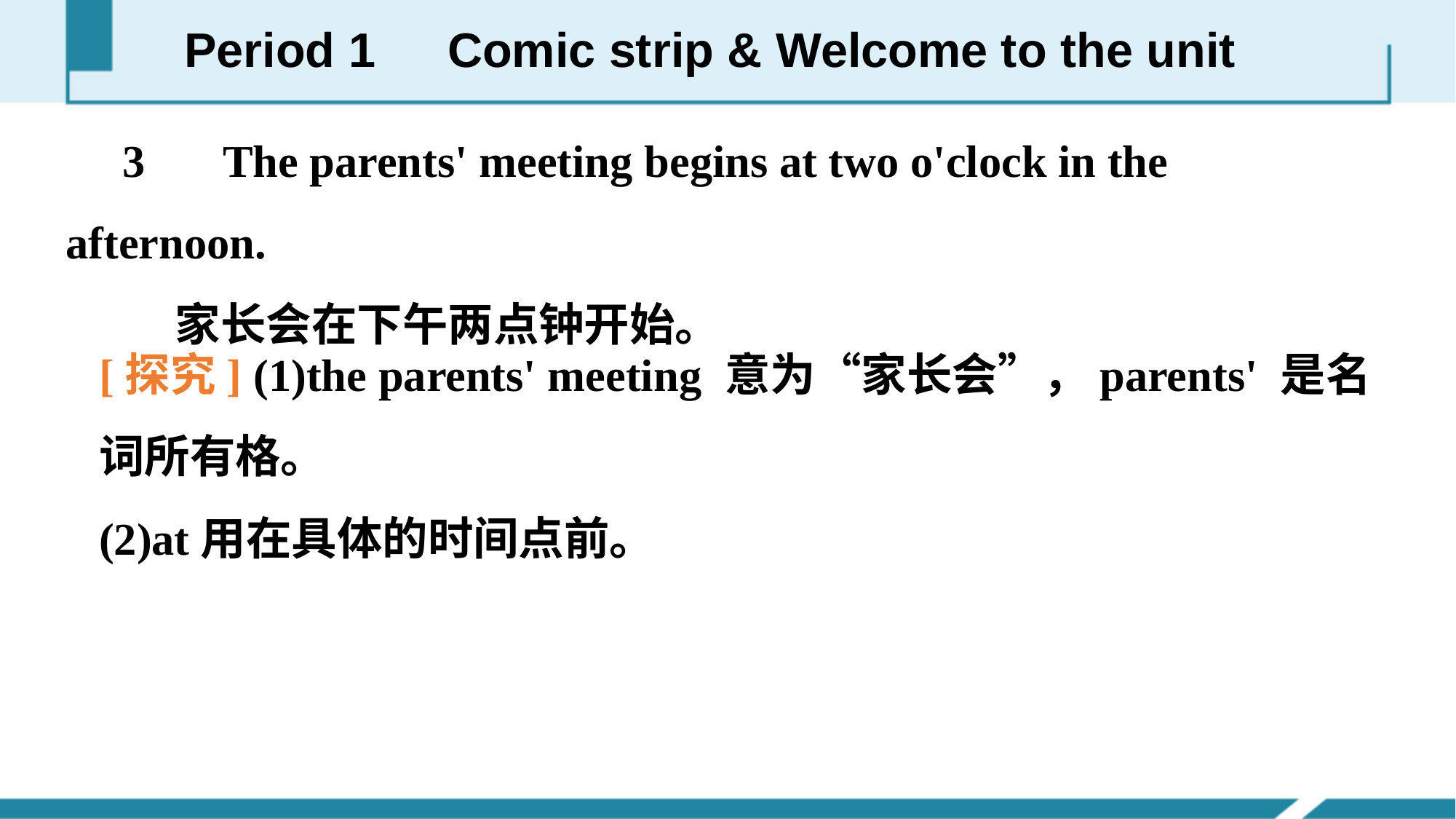

Period 1　Comic strip & Welcome to the unit
　3　 The parents' meeting begins at two o'clock in the afternoon.
	家长会在下午两点钟开始。
[探究] (1)the parents' meeting 意为“家长会”，parents' 是名词所有格。
(2)at用在具体的时间点前。